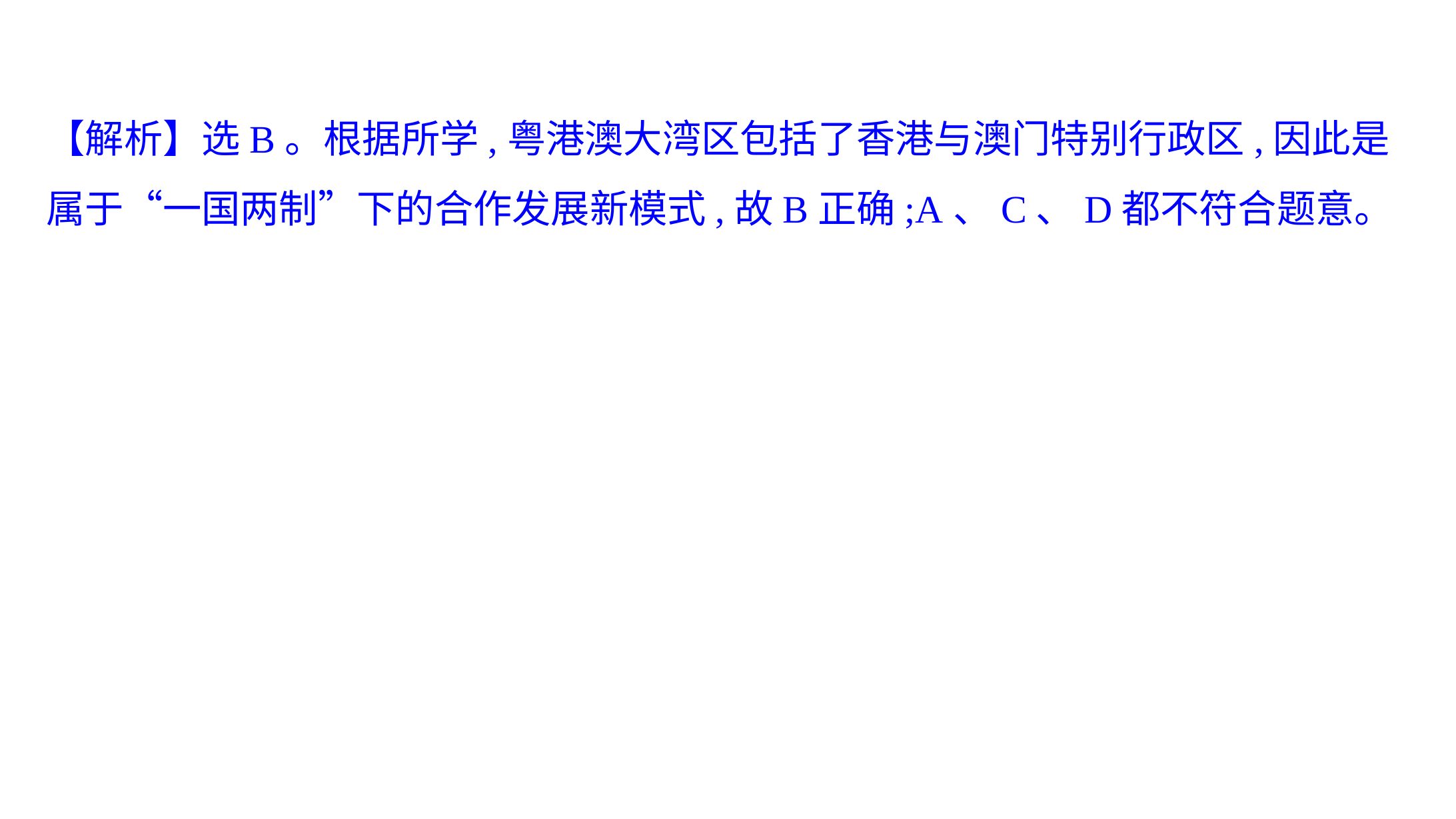

【解析】选B。根据所学,粤港澳大湾区包括了香港与澳门特别行政区,因此是属于“一国两制”下的合作发展新模式,故B正确;A、C、D都不符合题意。